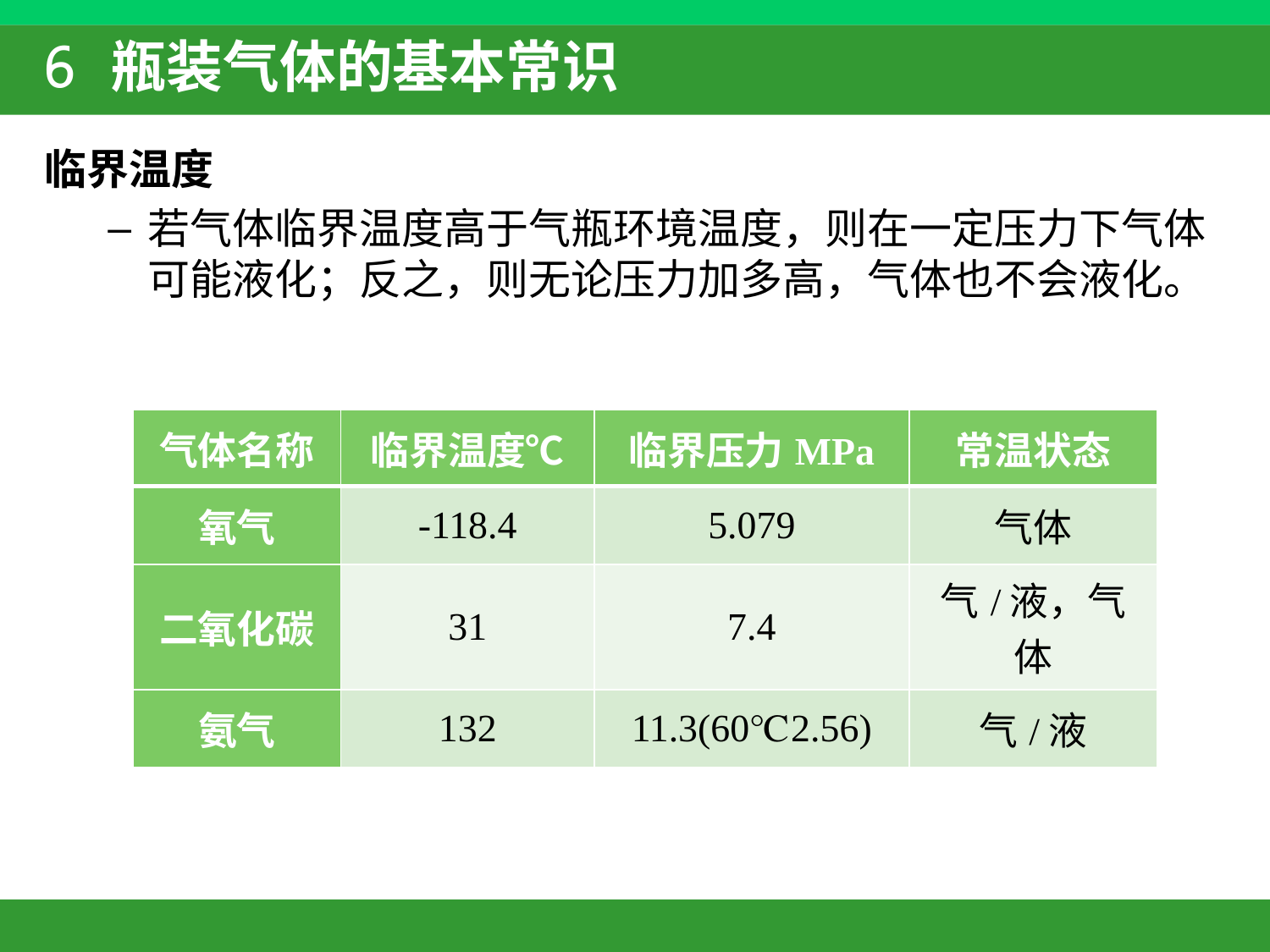

# 6 瓶装气体的基本常识
临界温度
若气体临界温度高于气瓶环境温度，则在一定压力下气体可能液化；反之，则无论压力加多高，气体也不会液化。

| 气体名称 | 临界温度℃ | 临界压力MPa | 常温状态 |
| --- | --- | --- | --- |
| 氧气 | -118.4 | 5.079 | 气体 |
| 二氧化碳 | 31 | 7.4 | 气/液，气体 |
| 氨气 | 132 | 11.3(60℃2.56) | 气/液 |